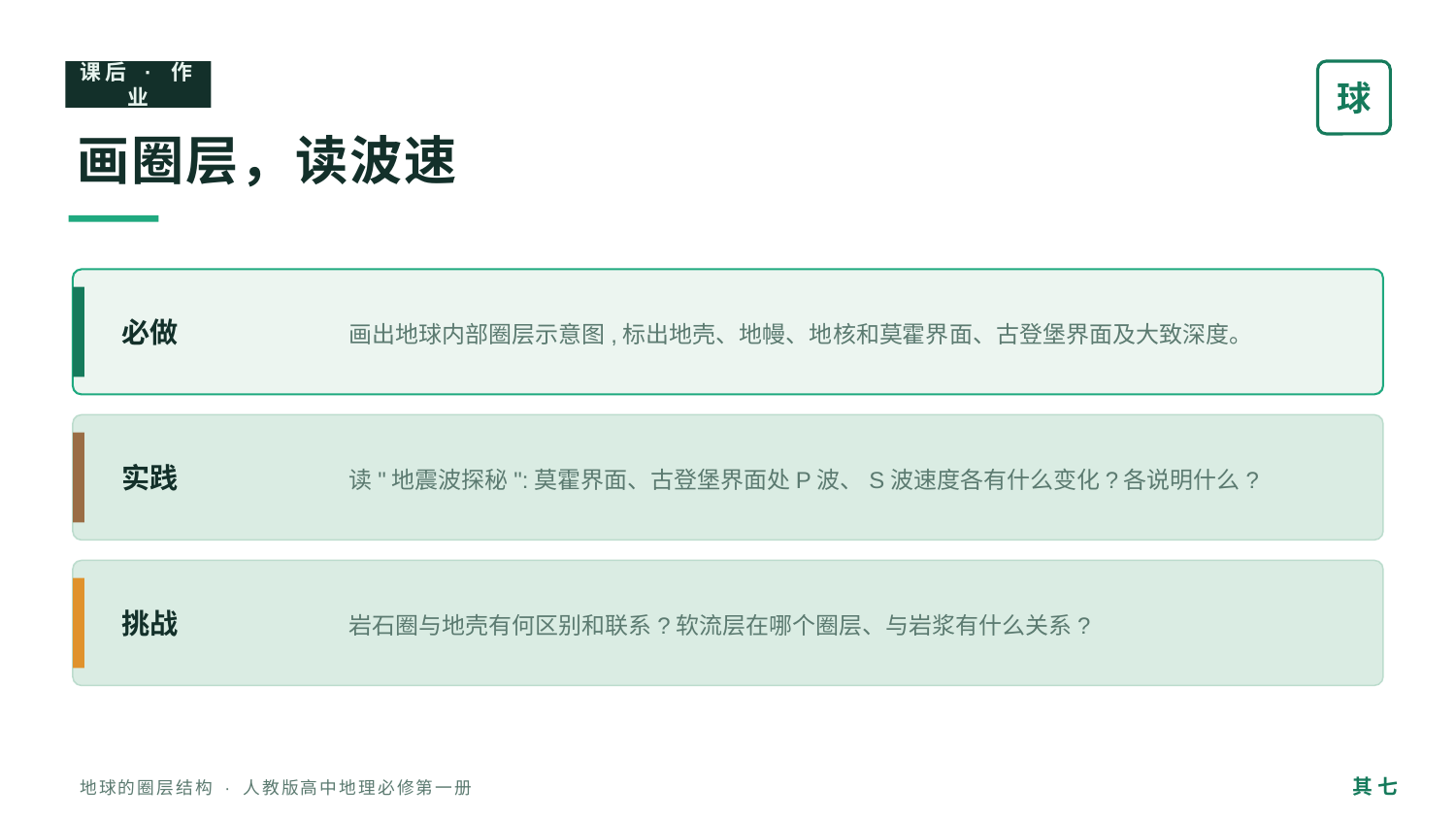

课后 · 作业
球

画圈层，读波速

画出地球内部圈层示意图,标出地壳、地幔、地核和莫霍界面、古登堡界面及大致深度。
必做

读"地震波探秘":莫霍界面、古登堡界面处P波、S波速度各有什么变化?各说明什么?
实践

岩石圈与地壳有何区别和联系?软流层在哪个圈层、与岩浆有什么关系?
挑战

其 七
地球的圈层结构 · 人教版高中地理必修第一册